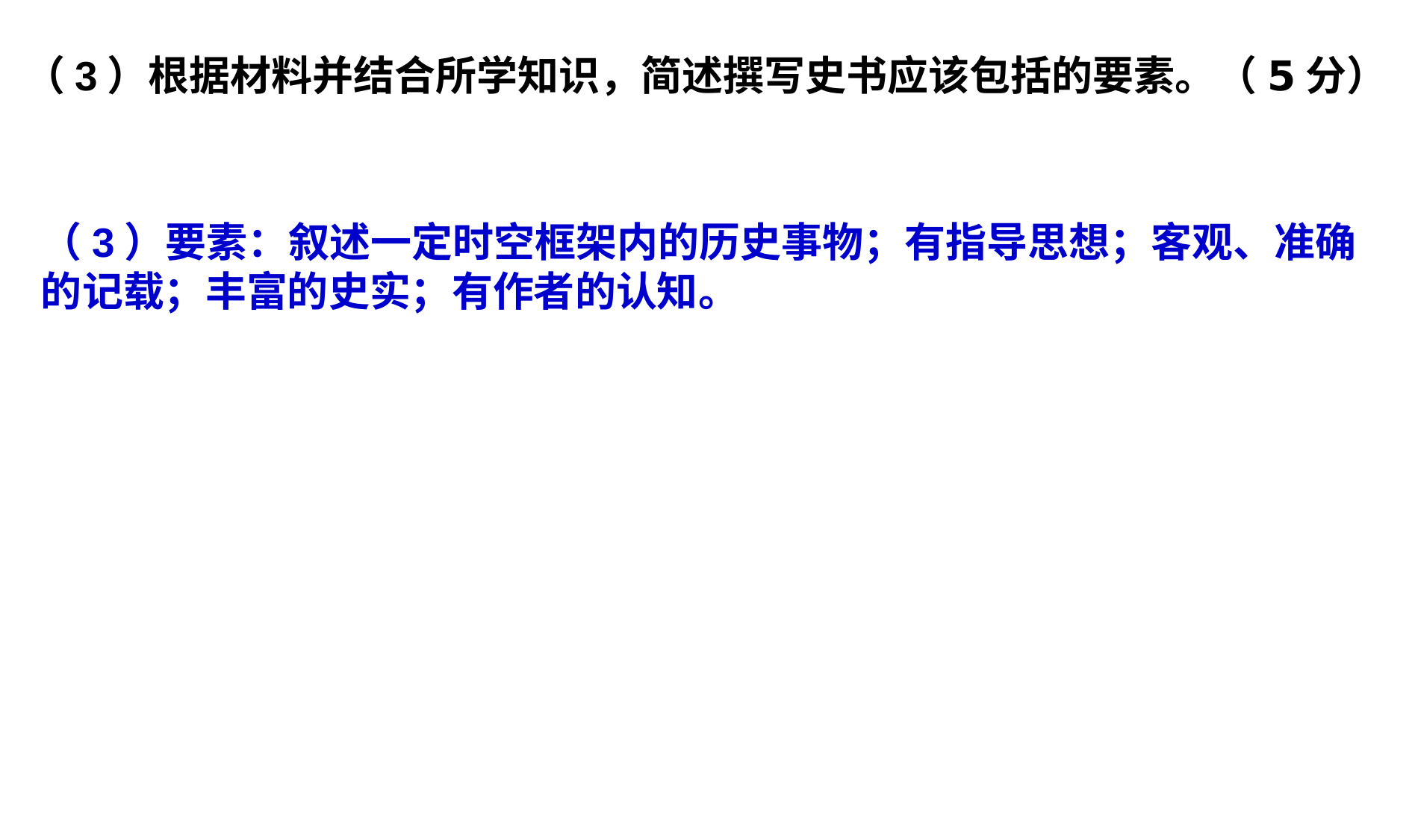

（3）根据材料并结合所学知识，简述撰写史书应该包括的要素。（5分）
（3）要素：叙述一定时空框架内的历史事物；有指导思想；客观、准确的记载；丰富的史实；有作者的认知。